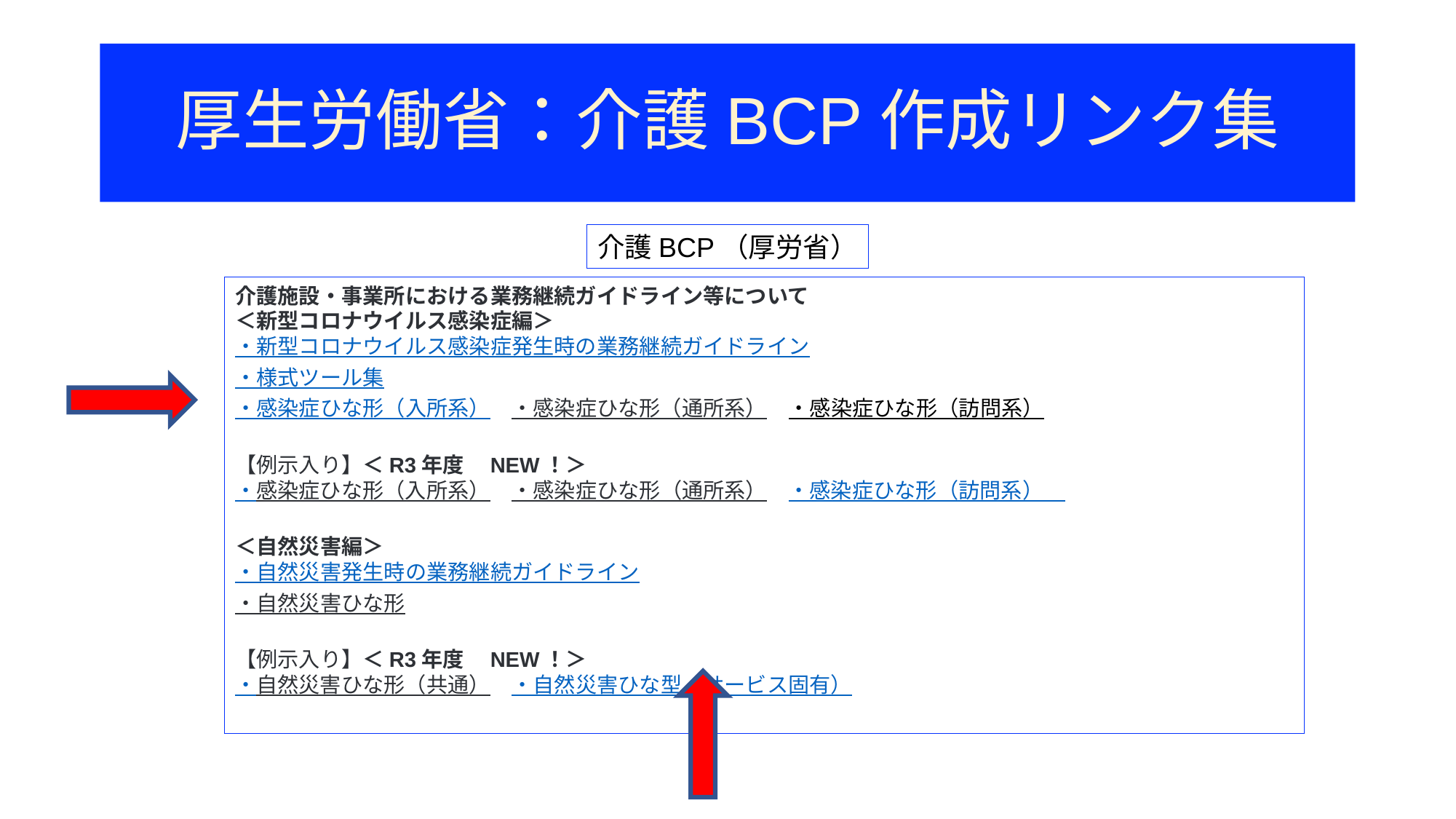

# 厚生労働省：介護BCP作成リンク集
介護BCP（厚労省）
介護施設・事業所における業務継続ガイドライン等について
＜新型コロナウイルス感染症編＞
・新型コロナウイルス感染症発生時の業務継続ガイドライン
・様式ツール集
・感染症ひな形（入所系）　・感染症ひな形（通所系）　・感染症ひな形（訪問系）
【例示入り】＜R3年度　NEW！＞
・感染症ひな形（入所系）　・感染症ひな形（通所系）　・感染症ひな形（訪問系）　
＜自然災害編＞
・自然災害発生時の業務継続ガイドライン
・自然災害ひな形
【例示入り】＜R3年度　NEW！＞
・自然災害ひな形（共通）　・自然災害ひな型（サービス固有）